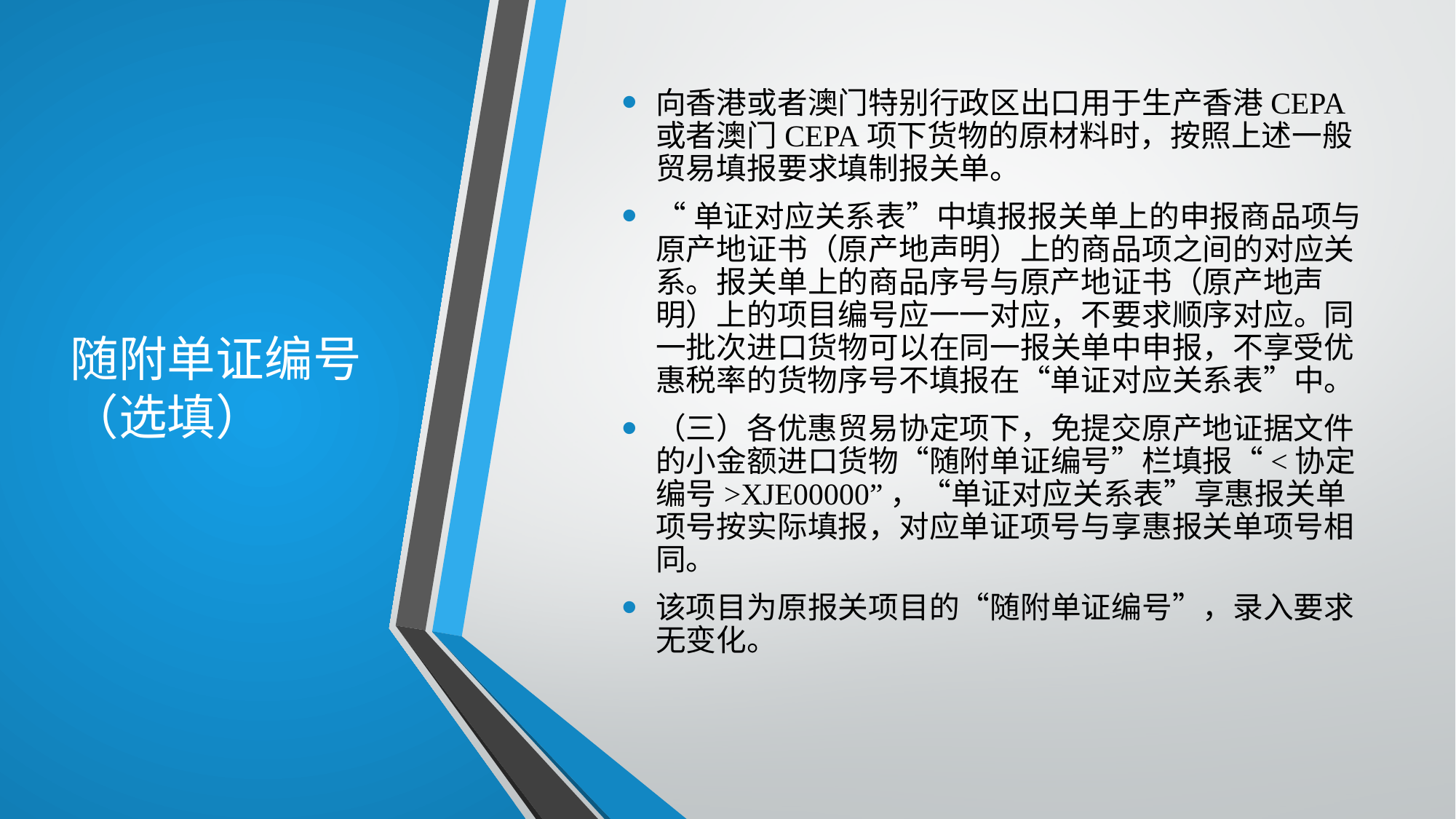

# 随附单证编号（选填）
向香港或者澳门特别行政区出口用于生产香港CEPA或者澳门CEPA项下货物的原材料时，按照上述一般贸易填报要求填制报关单。
“单证对应关系表”中填报报关单上的申报商品项与原产地证书（原产地声明）上的商品项之间的对应关系。报关单上的商品序号与原产地证书（原产地声明）上的项目编号应一一对应，不要求顺序对应。同一批次进口货物可以在同一报关单中申报，不享受优惠税率的货物序号不填报在“单证对应关系表”中。
（三）各优惠贸易协定项下，免提交原产地证据文件的小金额进口货物“随附单证编号”栏填报“<协定编号>XJE00000”，“单证对应关系表”享惠报关单项号按实际填报，对应单证项号与享惠报关单项号相同。
该项目为原报关项目的“随附单证编号”，录入要求无变化。